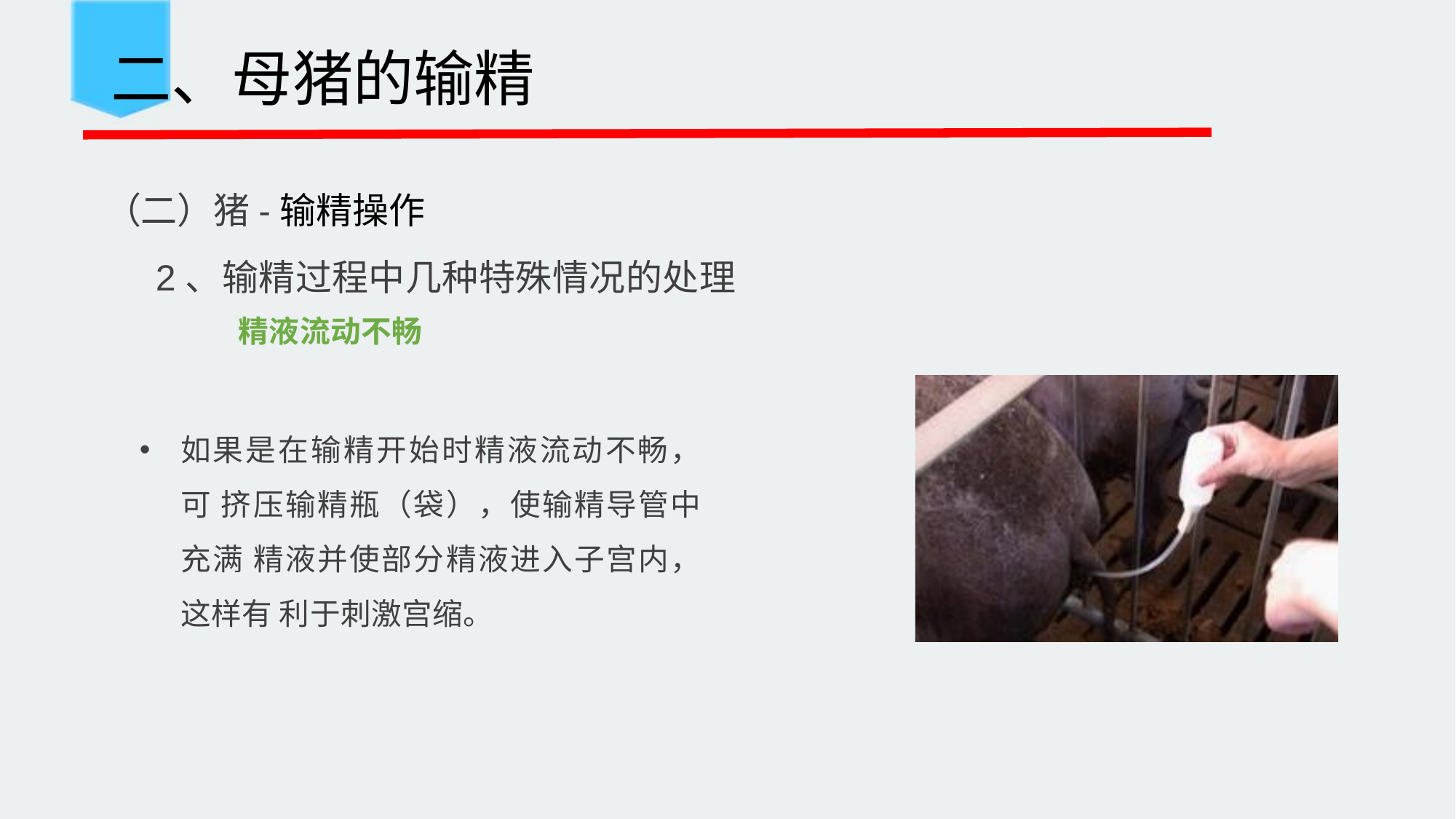

二、母猪的输精
  （二）猪-输精操作
       2、输精过程中几种特殊情况的处理

精液流动不畅

如果是在输精开始时精液流动不畅，可 挤压输精瓶（袋），使输精导管中充满 精液并使部分精液进入子宫内，这样有 利于刺激宫缩。